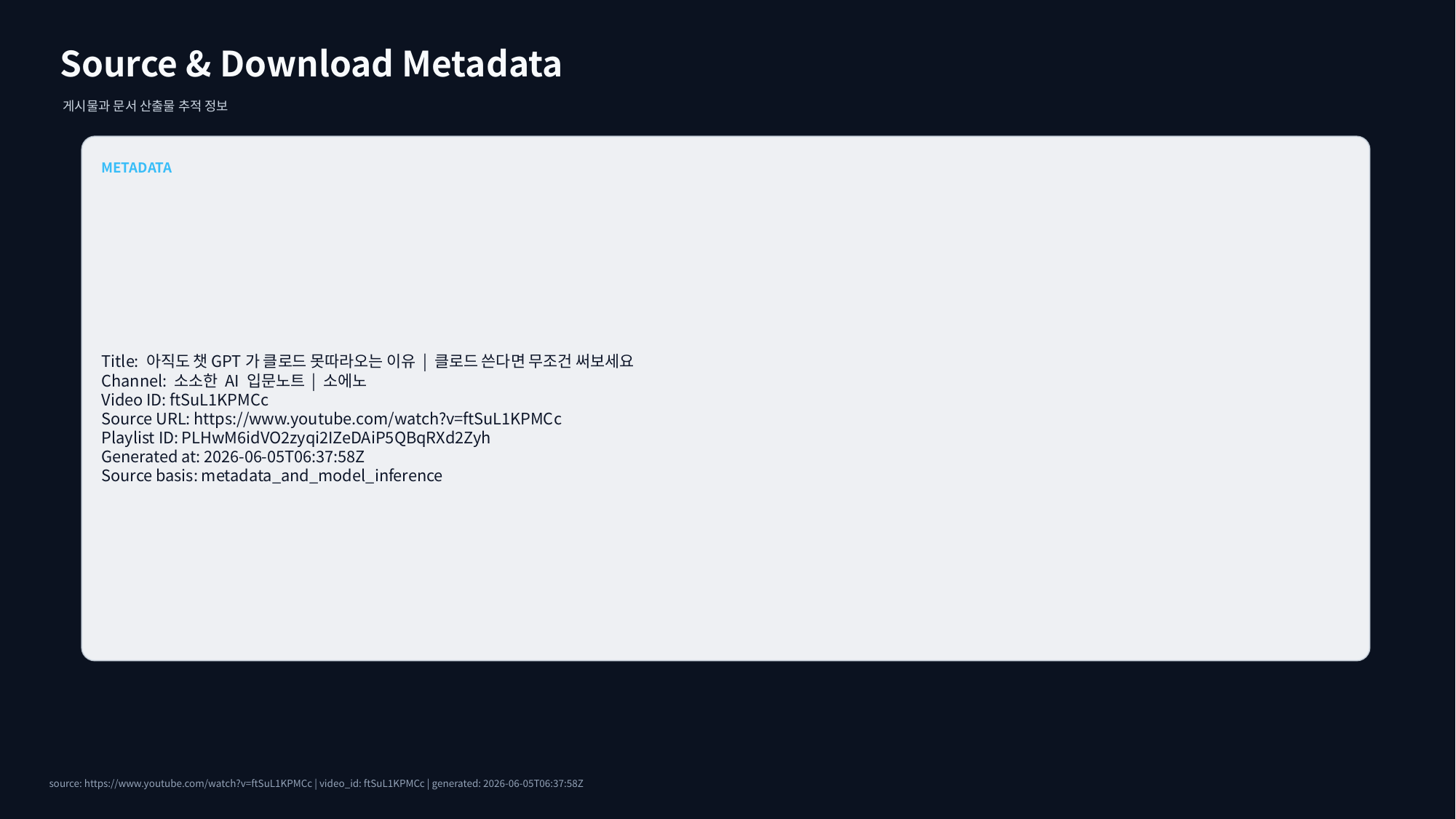

Source & Download Metadata
게시물과 문서 산출물 추적 정보

METADATA
Title: 아직도 챗GPT가 클로드 못따라오는 이유 | 클로드 쓴다면 무조건 써보세요
Channel: 소소한 AI 입문노트 | 소에노
Video ID: ftSuL1KPMCc
Source URL: https://www.youtube.com/watch?v=ftSuL1KPMCc
Playlist ID: PLHwM6idVO2zyqi2IZeDAiP5QBqRXd2Zyh
Generated at: 2026-06-05T06:37:58Z
Source basis: metadata_and_model_inference
source: https://www.youtube.com/watch?v=ftSuL1KPMCc | video_id: ftSuL1KPMCc | generated: 2026-06-05T06:37:58Z